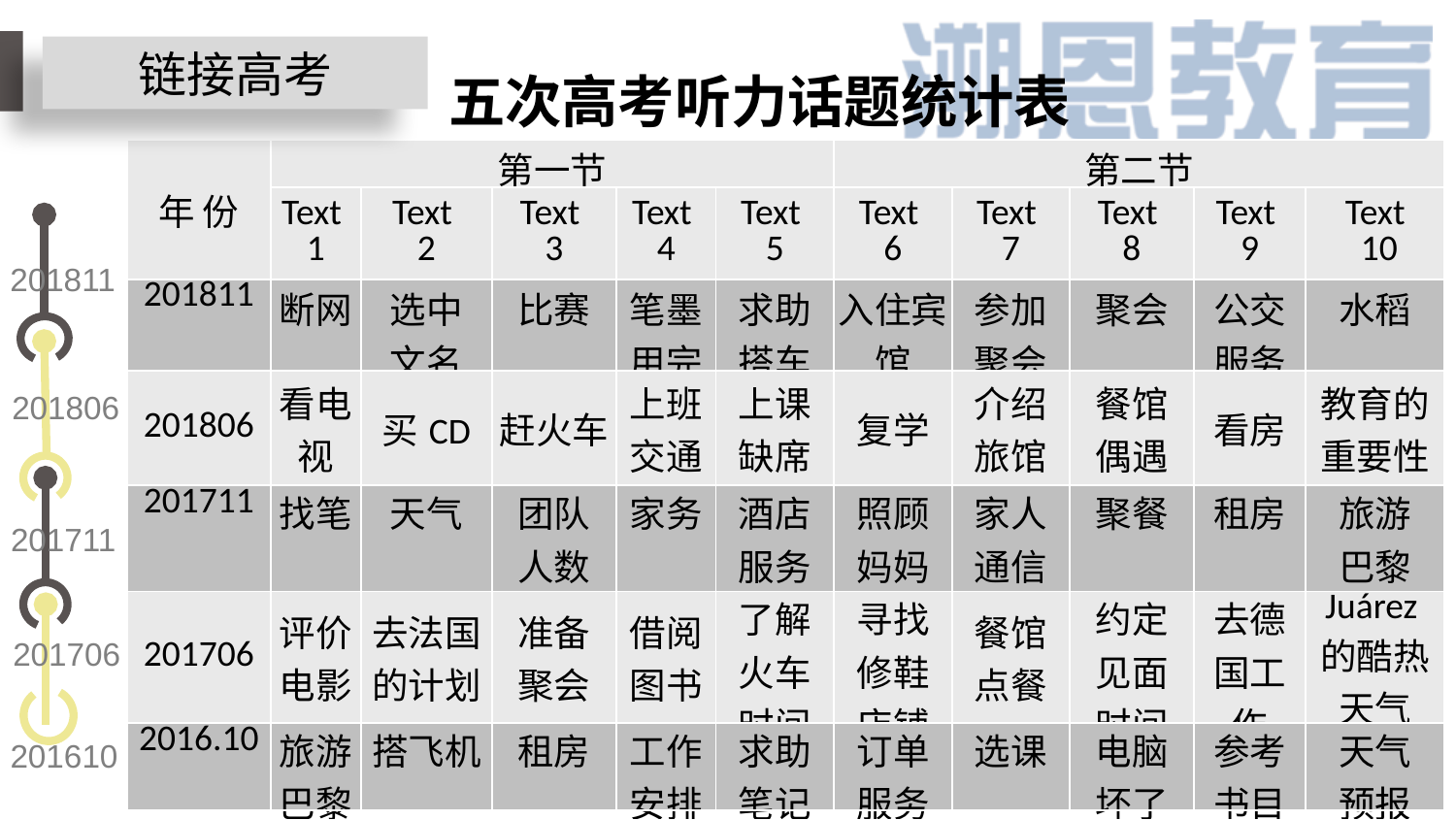

链接高考
五次高考听力话题统计表
| 年 份 | 第一节 |  |  |  |  | 第二节 |  |  |  |  |
| --- | --- | --- | --- | --- | --- | --- | --- | --- | --- | --- |
|  | Text 1 | Text 2 | Text 3 | Text 4 | Text 5 | Text 6 | Text 7 | Text 8 | Text 9 | Text 10 |
| 201811 | 断网 | 选中 文名 | 比赛 | 笔墨用完 | 求助 搭车 | 入住宾馆 | 参加 聚会 | 聚会 | 公交服务 | 水稻 |
| 201806 | 看电视 | 买CD | 赶火车 | 上班交通 | 上课 缺席 | 复学 | 介绍 旅馆 | 餐馆 偶遇 | 看房 | 教育的重要性 |
| 201711 | 找笔 | 天气 | 团队人数 | 家务 | 酒店服务 | 照顾妈妈 | 家人通信 | 聚餐 | 租房 | 旅游 巴黎 |
| 201706 | 评价 电影 | 去法国 的计划 | 准备 聚会 | 借阅 图书 | 了解火车时间 | 寻找修鞋店铺 | 餐馆点餐 | 约定见面时间 | 去德国工作 | Juárez的酷热天气 |
| 2016.10 | 旅游巴黎 | 搭飞机 | 租房 | 工作安排 | 求助笔记 | 订单服务 | 选课 | 电脑坏了 | 参考书目 | 天气 预报 |
201811

201806

201711

201706

201610